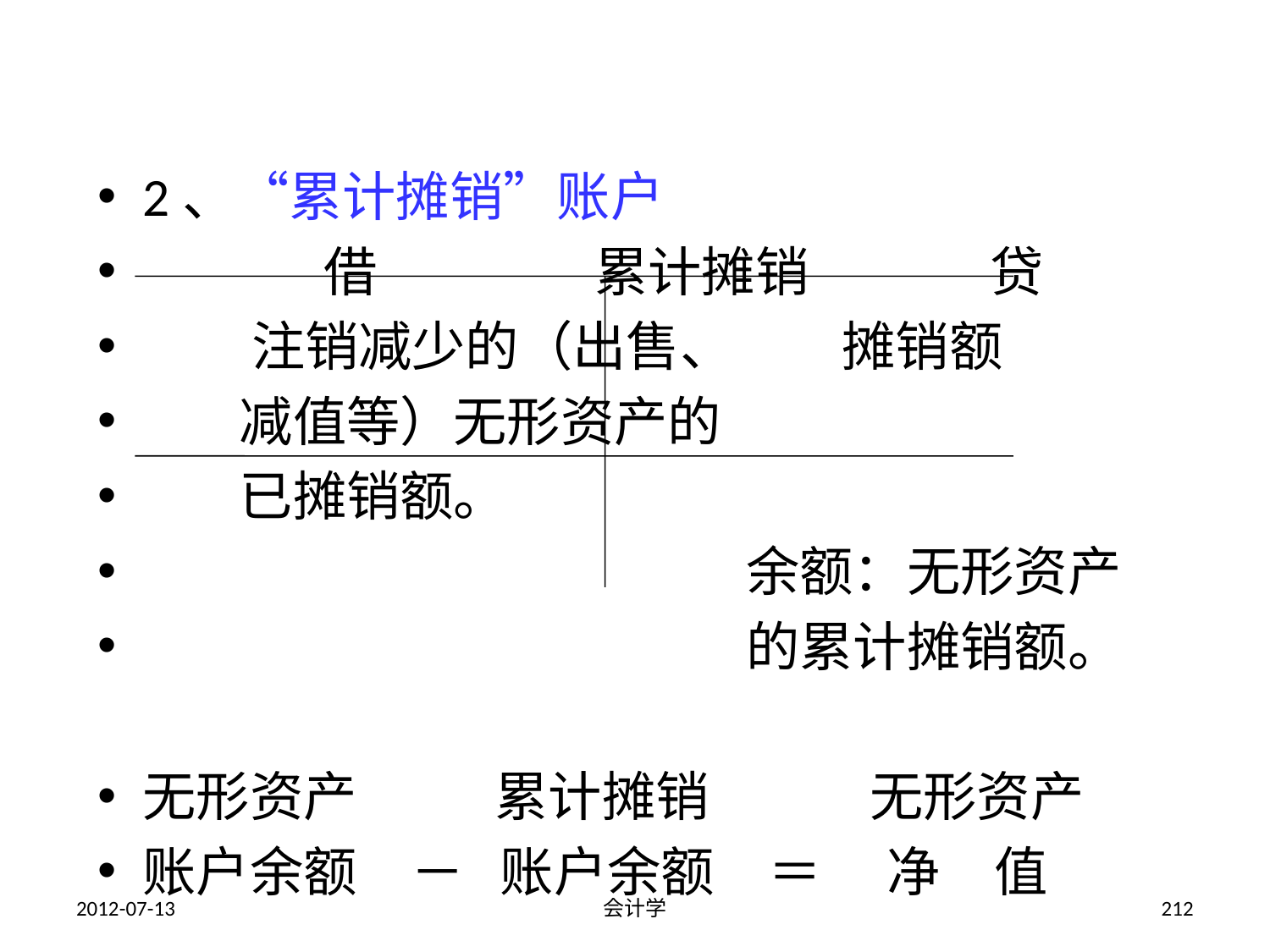

2、“累计摊销”账户
              借                  累计摊销               贷
        注销减少的（出售、         摊销额
       减值等）无形资产的
       已摊销额。
                                                 余额：无形资产
                                                 的累计摊销额。

无形资产       　累计摊销　　　无形资产
账户余额　－   账户余额　＝ 　净　值

2012-07-13
会计学
212